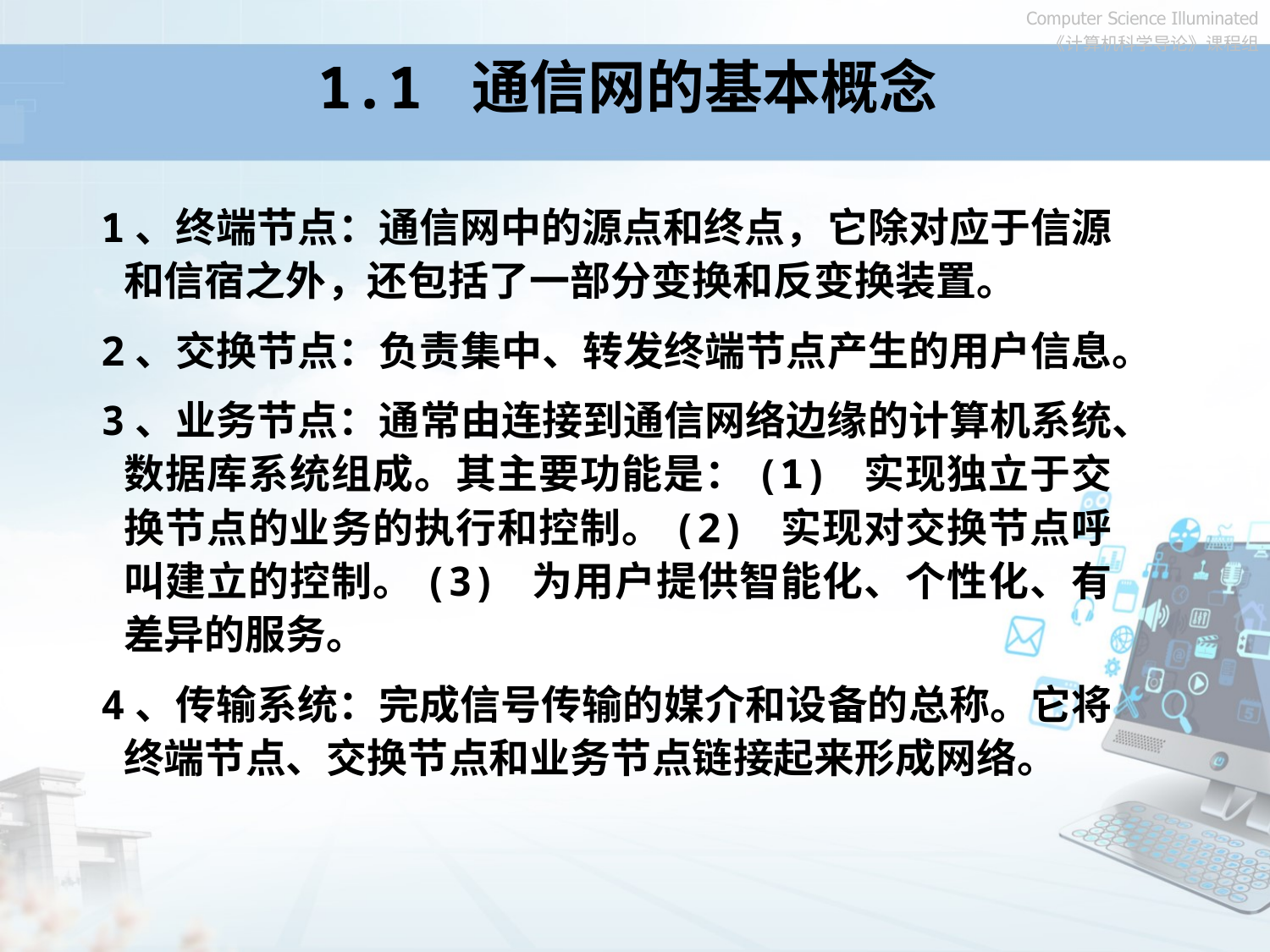

# 1.1 通信网的基本概念
1、终端节点：通信网中的源点和终点，它除对应于信源和信宿之外，还包括了一部分变换和反变换装置。
2、交换节点：负责集中、转发终端节点产生的用户信息。
3、业务节点：通常由连接到通信网络边缘的计算机系统、数据库系统组成。其主要功能是：(1) 实现独立于交换节点的业务的执行和控制。(2) 实现对交换节点呼叫建立的控制。(3) 为用户提供智能化、个性化、有差异的服务。
4、传输系统：完成信号传输的媒介和设备的总称。它将终端节点、交换节点和业务节点链接起来形成网络。